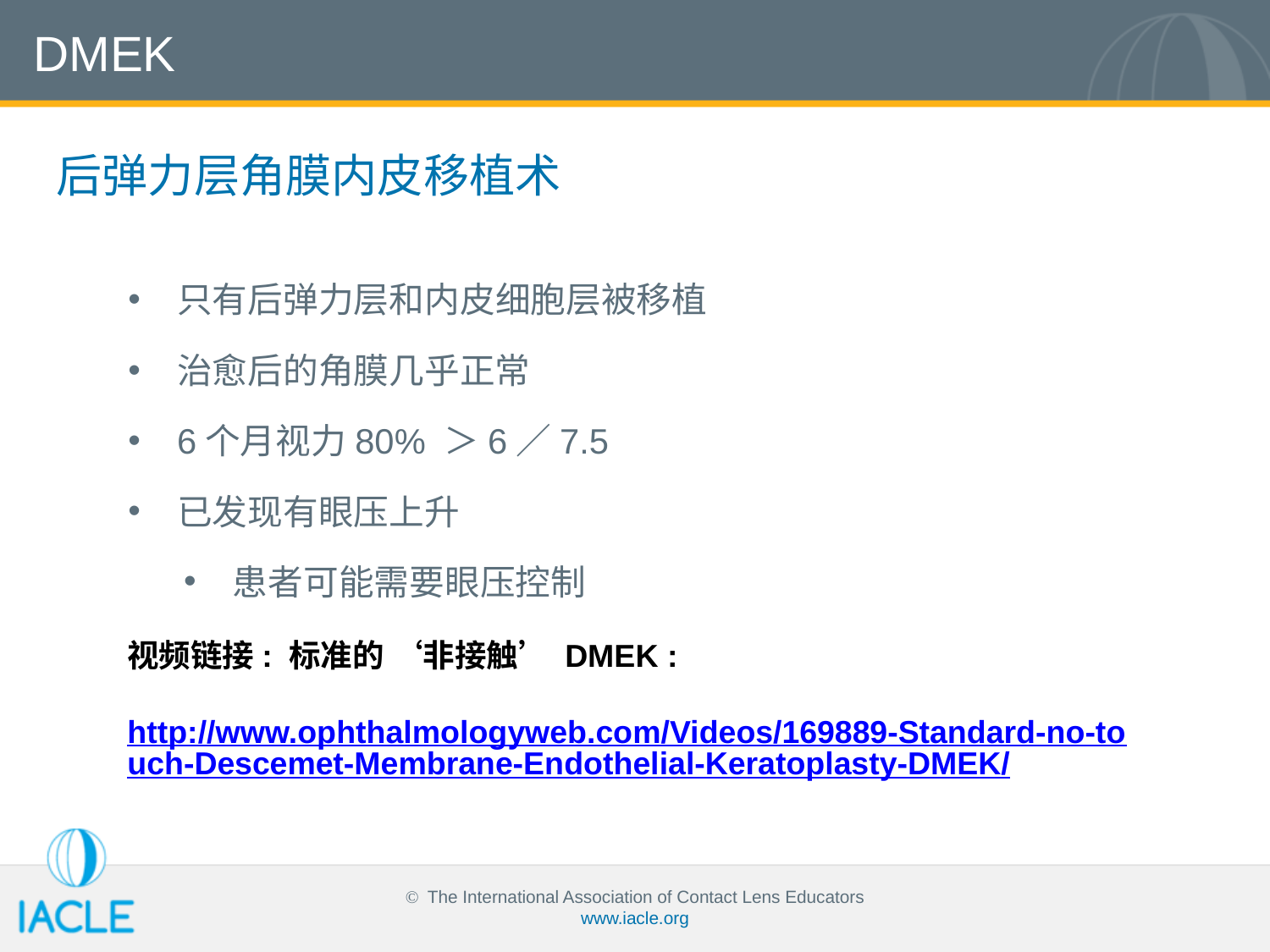

DMEK
后弹力层角膜内皮移植术
只有后弹力层和内皮细胞层被移植
治愈后的角膜几乎正常
6个月视力80% ＞6／7.5
已发现有眼压上升
患者可能需要眼压控制
视频链接: 标准的 ‘非接触’ DMEK :
http://www.ophthalmologyweb.com/Videos/169889-Standard-no-touch-Descemet-Membrane-Endothelial-Keratoplasty-DMEK/